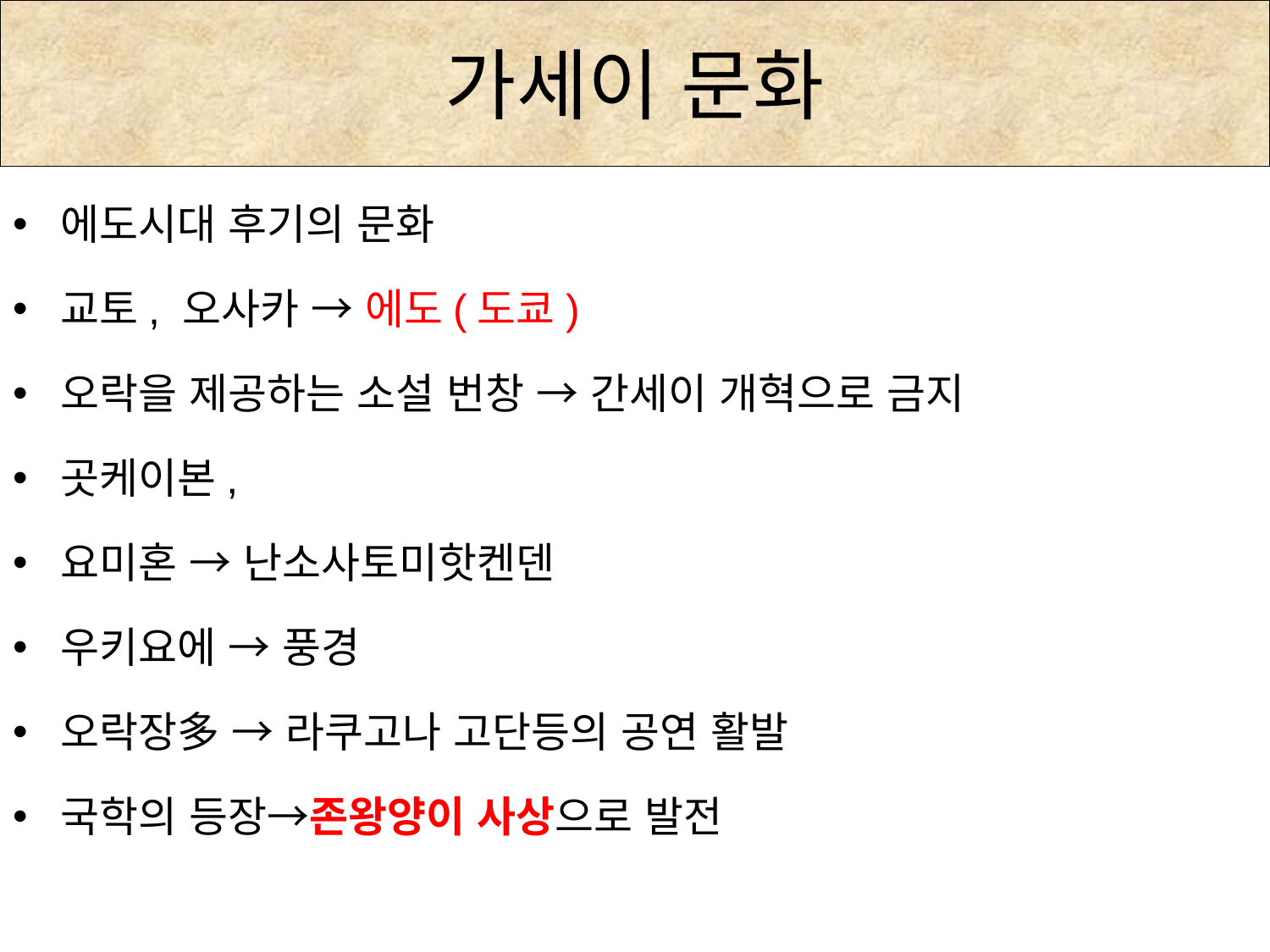

가세이 문화
에도시대 후기의 문화
교토, 오사카 → 에도(도쿄)
오락을 제공하는 소설 번창 → 간세이 개혁으로 금지
곳케이본,
요미혼 → 난소사토미핫켄덴
우키요에 → 풍경
오락장多 → 라쿠고나 고단등의 공연 활발
국학의 등장→존왕양이 사상으로 발전